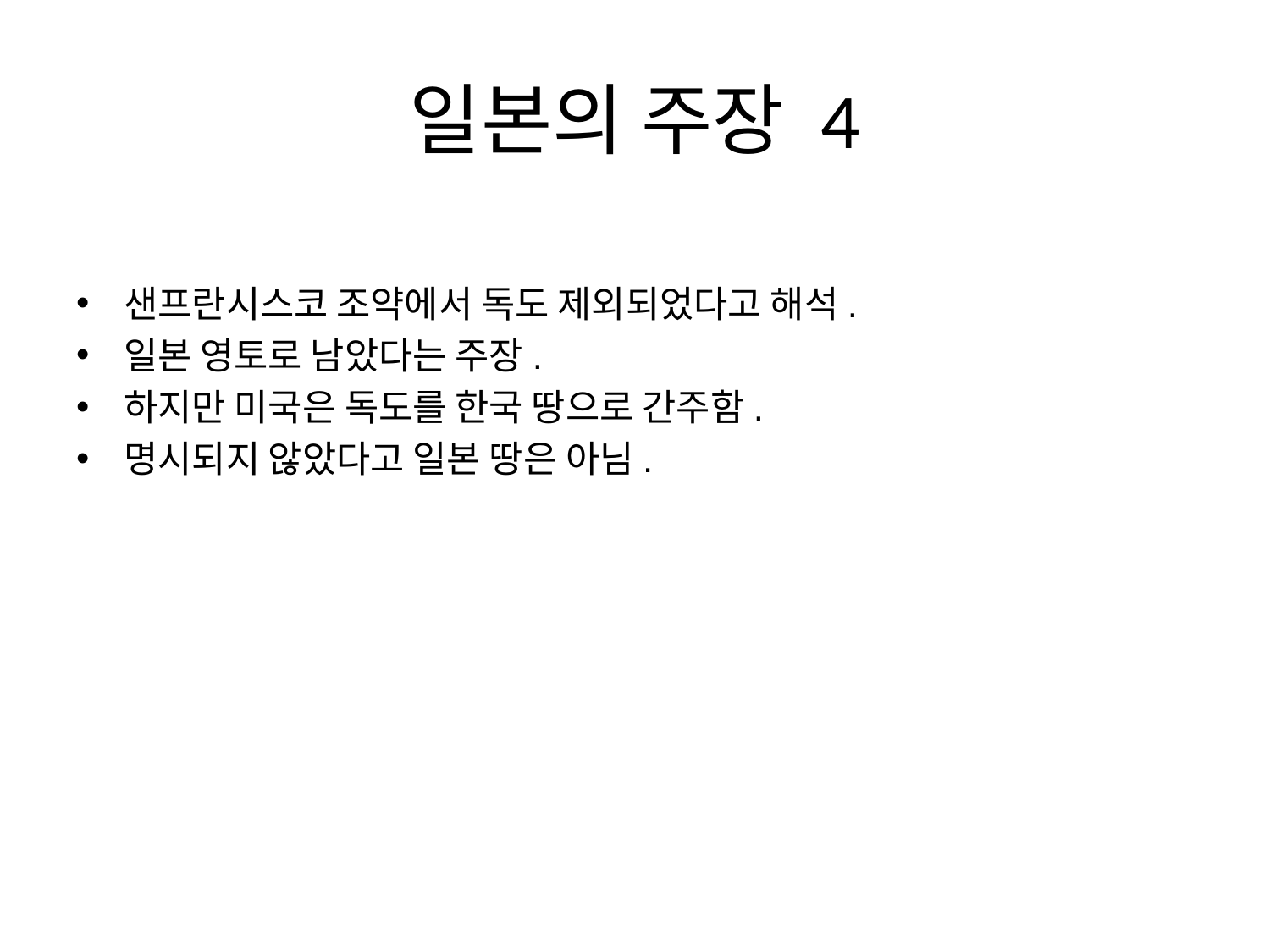

# 일본의 주장 4

샌프란시스코 조약에서 독도 제외되었다고 해석.
일본 영토로 남았다는 주장.
하지만 미국은 독도를 한국 땅으로 간주함.
명시되지 않았다고 일본 땅은 아님.